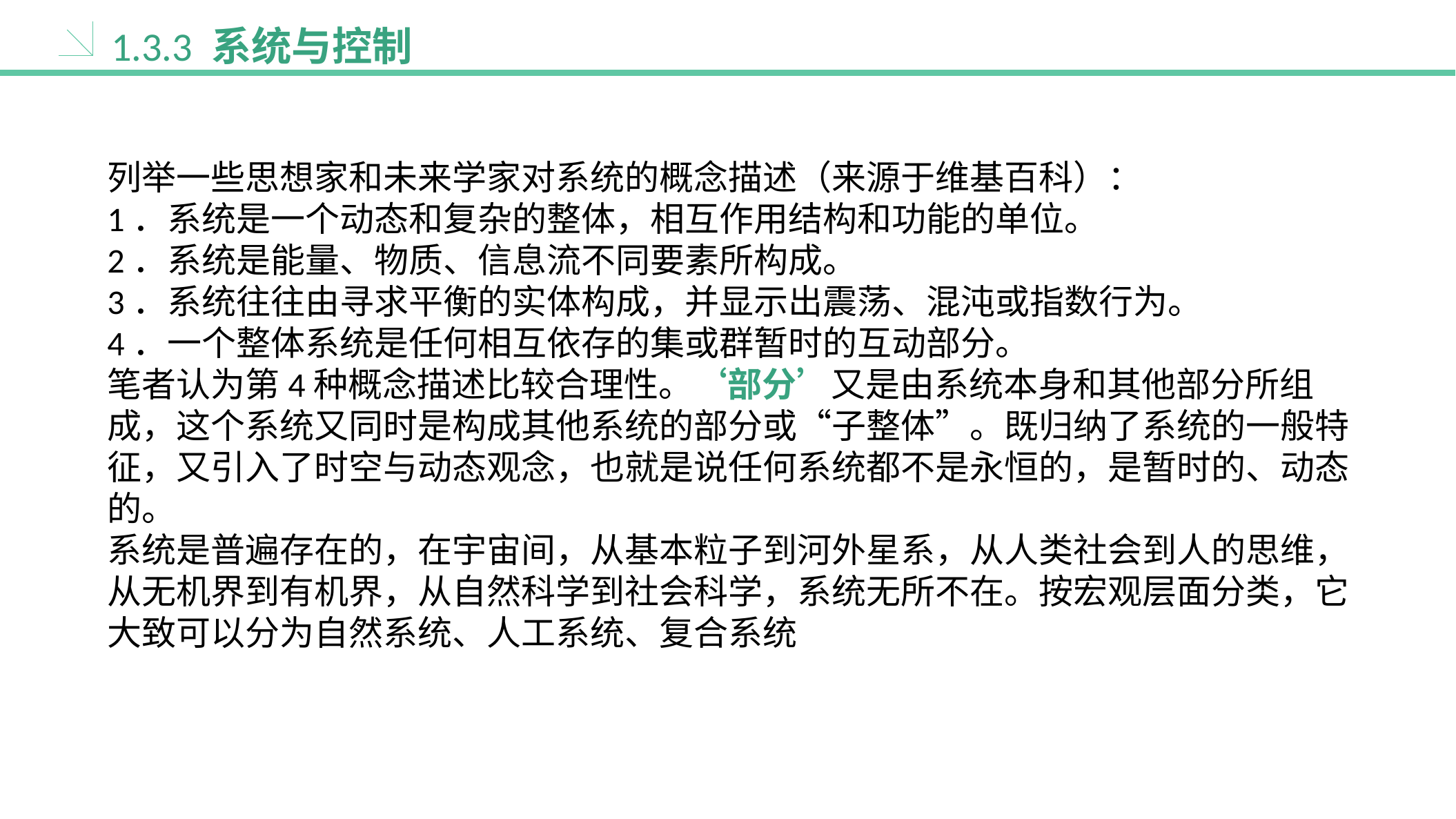

1.3.3 系统与控制
列举一些思想家和未来学家对系统的概念描述（来源于维基百科）：
1．系统是一个动态和复杂的整体，相互作用结构和功能的单位。
2．系统是能量、物质、信息流不同要素所构成。
3．系统往往由寻求平衡的实体构成，并显示出震荡、混沌或指数行为。
4．一个整体系统是任何相互依存的集或群暂时的互动部分。
笔者认为第4种概念描述比较合理性。‘部分’又是由系统本身和其他部分所组成，这个系统又同时是构成其他系统的部分或“子整体”。既归纳了系统的一般特征，又引入了时空与动态观念，也就是说任何系统都不是永恒的，是暂时的、动态的。
系统是普遍存在的，在宇宙间，从基本粒子到河外星系，从人类社会到人的思维，从无机界到有机界，从自然科学到社会科学，系统无所不在。按宏观层面分类，它大致可以分为自然系统、人工系统、复合系统